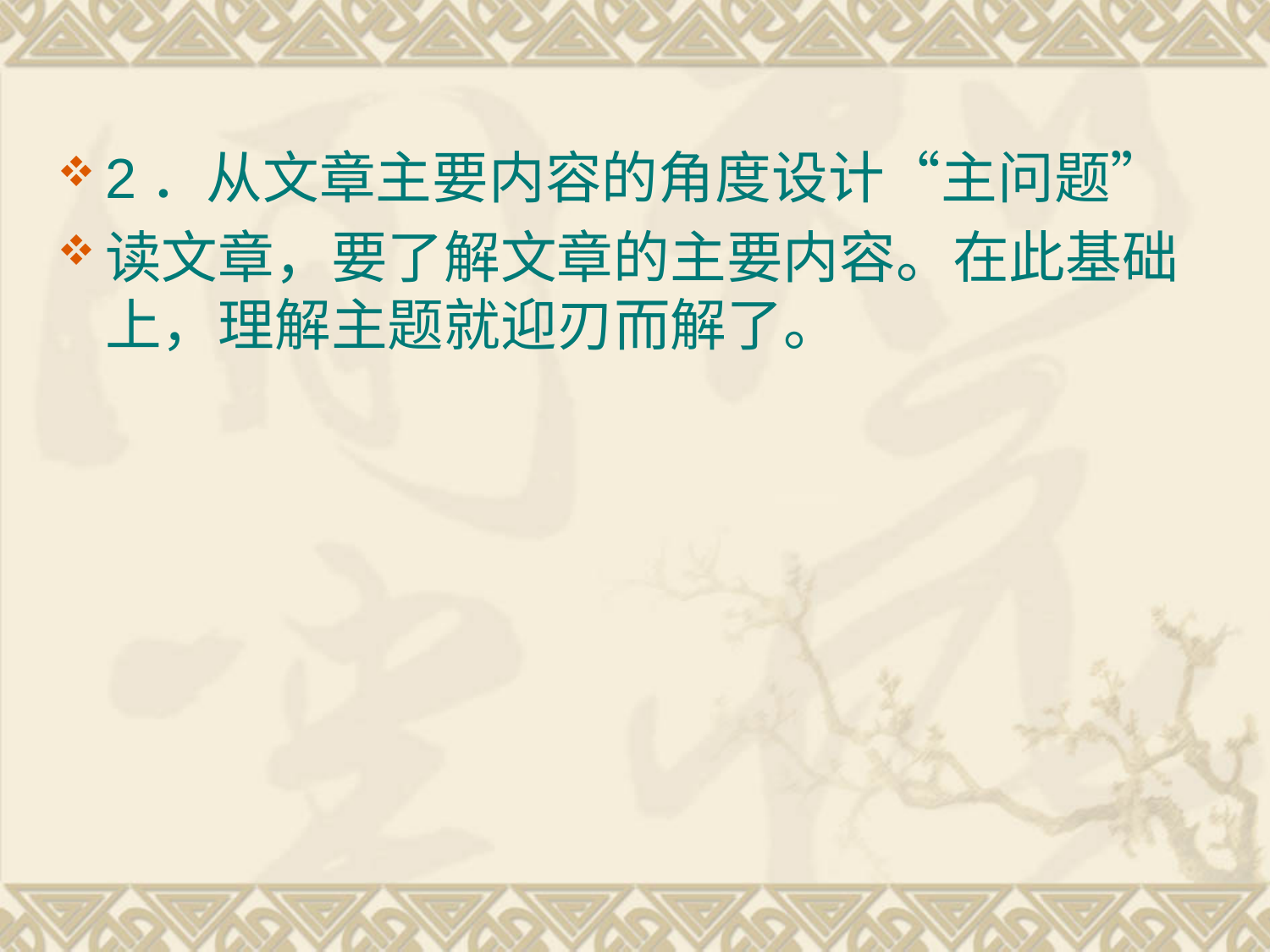

2．从文章主要内容的角度设计“主问题”
读文章，要了解文章的主要内容。在此基础上，理解主题就迎刃而解了。